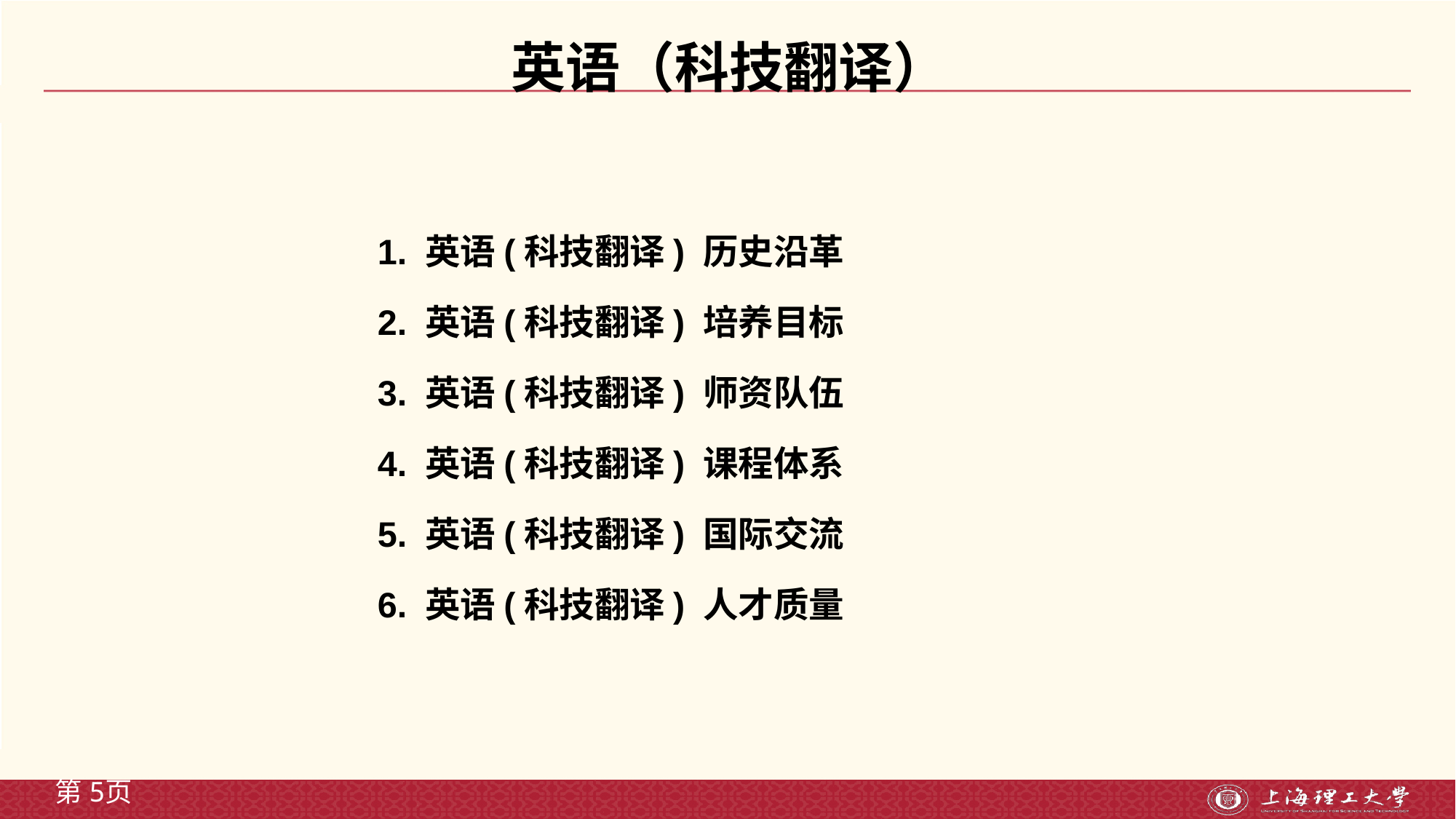

# 英语（科技翻译）
1. 英语(科技翻译) 历史沿革
2. 英语(科技翻译) 培养目标
3. 英语(科技翻译) 师资队伍
4. 英语(科技翻译) 课程体系
5. 英语(科技翻译) 国际交流
6. 英语(科技翻译) 人才质量
第5页